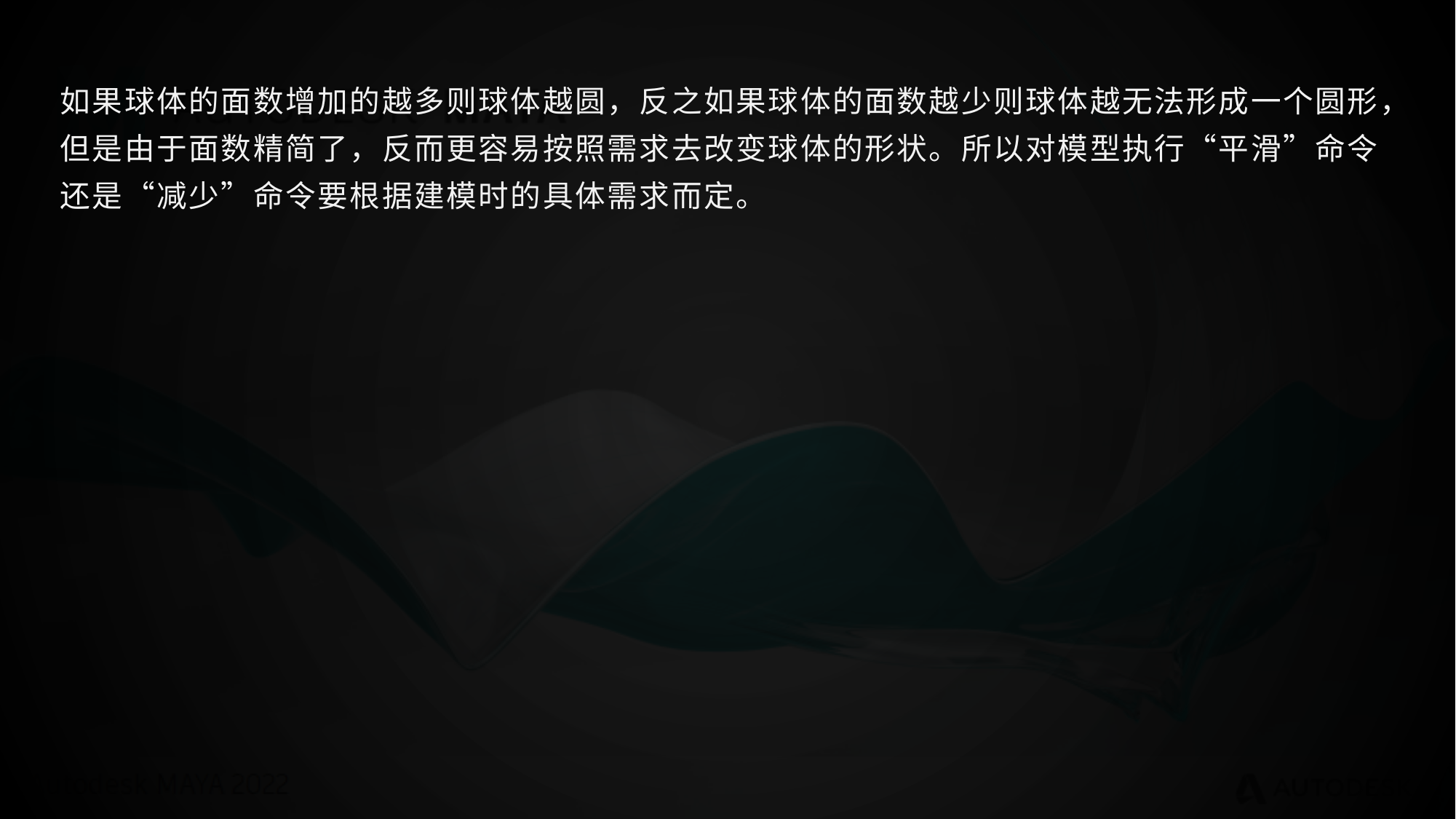

如果球体的面数增加的越多则球体越圆，反之如果球体的面数越少则球体越无法形成一个圆形，但是由于面数精简了，反而更容易按照需求去改变球体的形状。所以对模型执行“平滑”命令还是“减少”命令要根据建模时的具体需求而定。